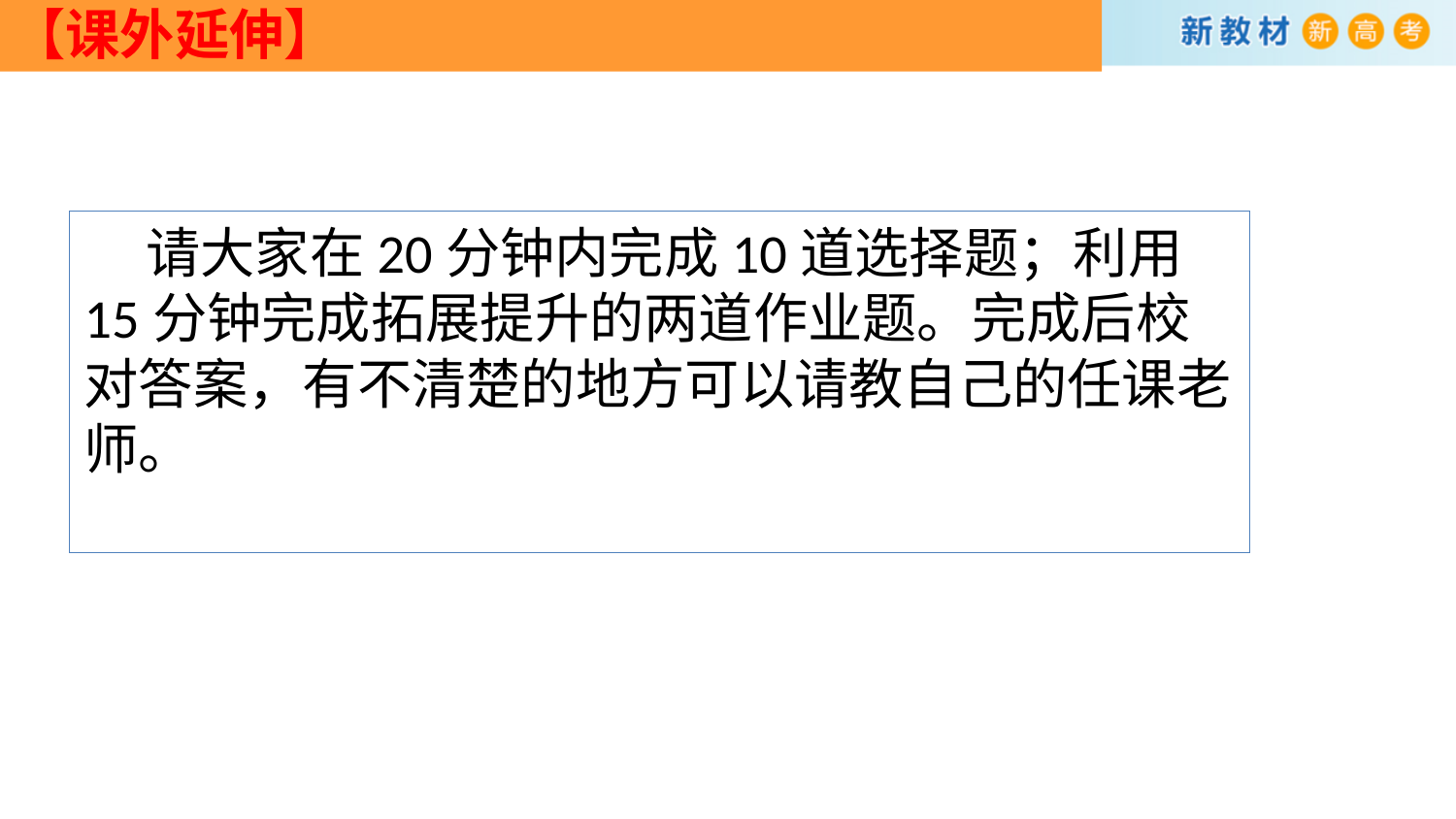

【课外延伸】
    请大家在20分钟内完成10道选择题；利用15分钟完成拓展提升的两道作业题。完成后校对答案，有不清楚的地方可以请教自己的任课老师。